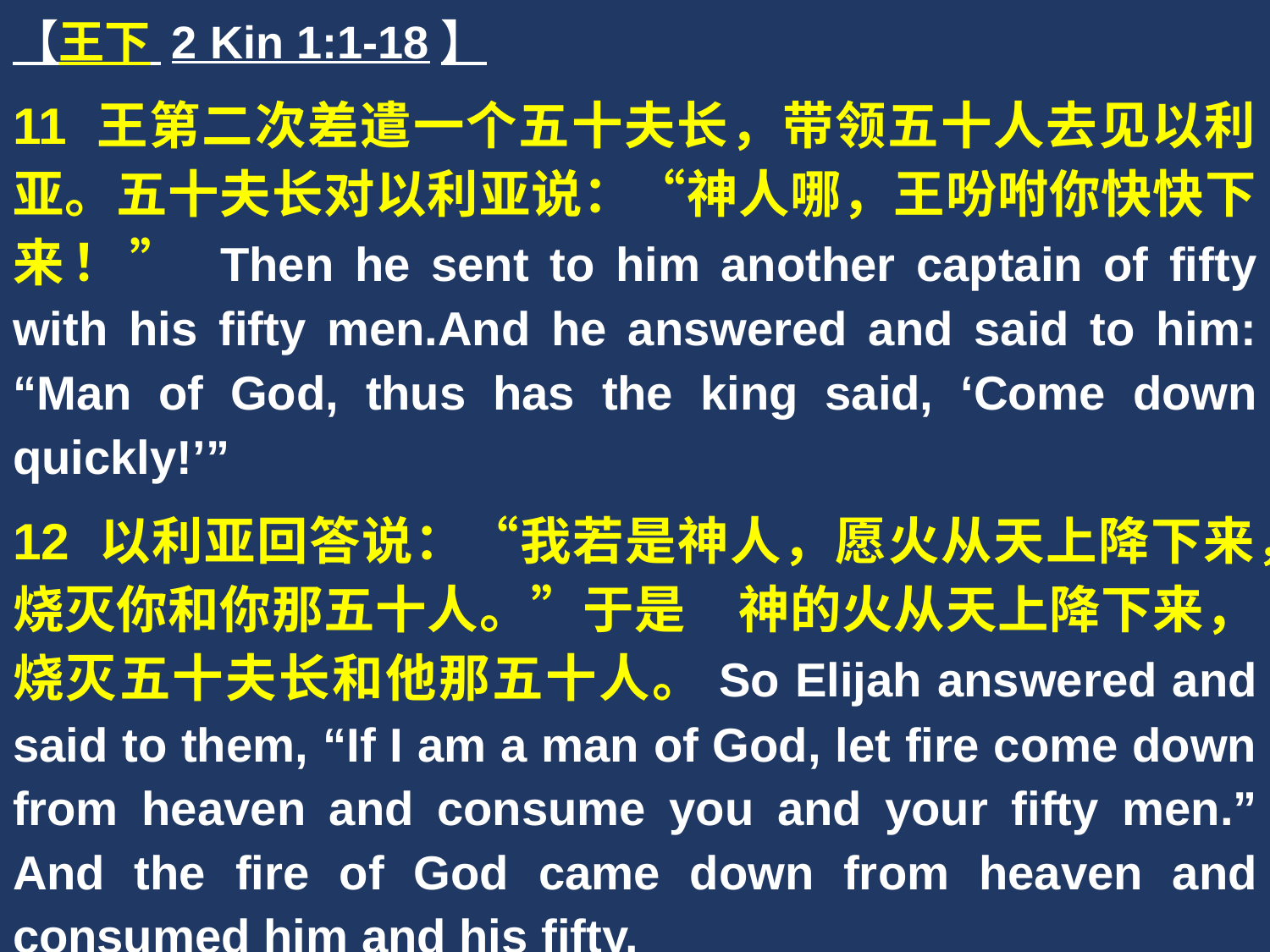

【王下 2 Kin 1:1-18】
11 王第二次差遣一个五十夫长，带领五十人去见以利亚。五十夫长对以利亚说：“神人哪，王吩咐你快快下来！” Then he sent to him another captain of fifty with his fifty men.And he answered and said to him: “Man of God, thus has the king said, ‘Come down quickly!’”
12 以利亚回答说：“我若是神人，愿火从天上降下来，烧灭你和你那五十人。”于是　神的火从天上降下来，烧灭五十夫长和他那五十人。So Elijah answered and said to them, “If I am a man of God, let fire come down from heaven and consume you and your fifty men.” And the fire of God came down from heaven and consumed him and his fifty.